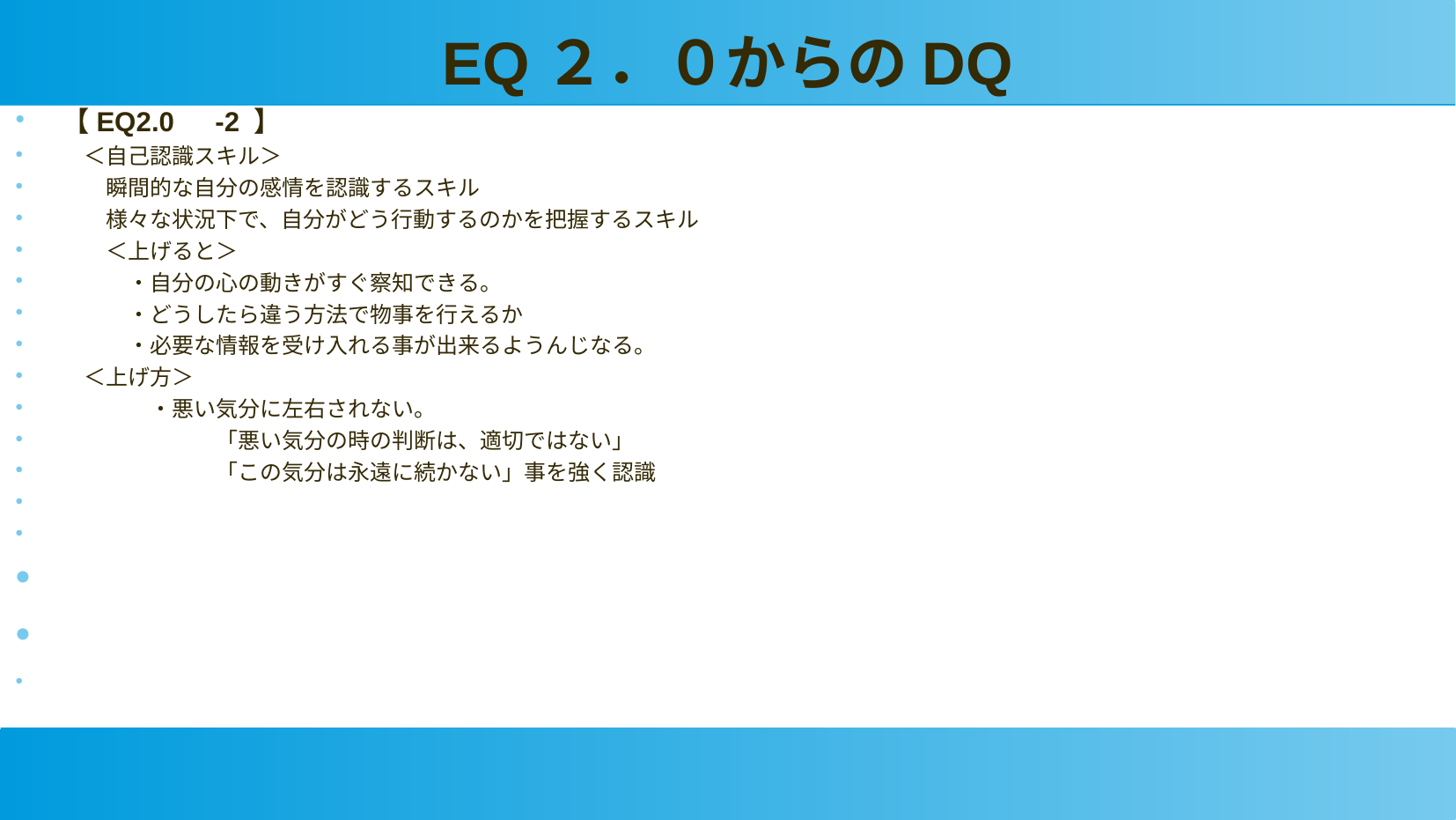

EQ２．０からのDQ
【EQ2.0　-2 】
　＜自己認識スキル＞
　　瞬間的な自分の感情を認識するスキル
　　様々な状況下で、自分がどう行動するのかを把握するスキル
　　＜上げると＞
　　　・自分の心の動きがすぐ察知できる。
　　　・どうしたら違う方法で物事を行えるか
　　　・必要な情報を受け入れる事が出来るようんじなる。
　＜上げ方＞
　　　　・悪い気分に左右されない。
　　　　　　　「悪い気分の時の判断は、適切ではない」
　　　　　　　「この気分は永遠に続かない」事を強く認識